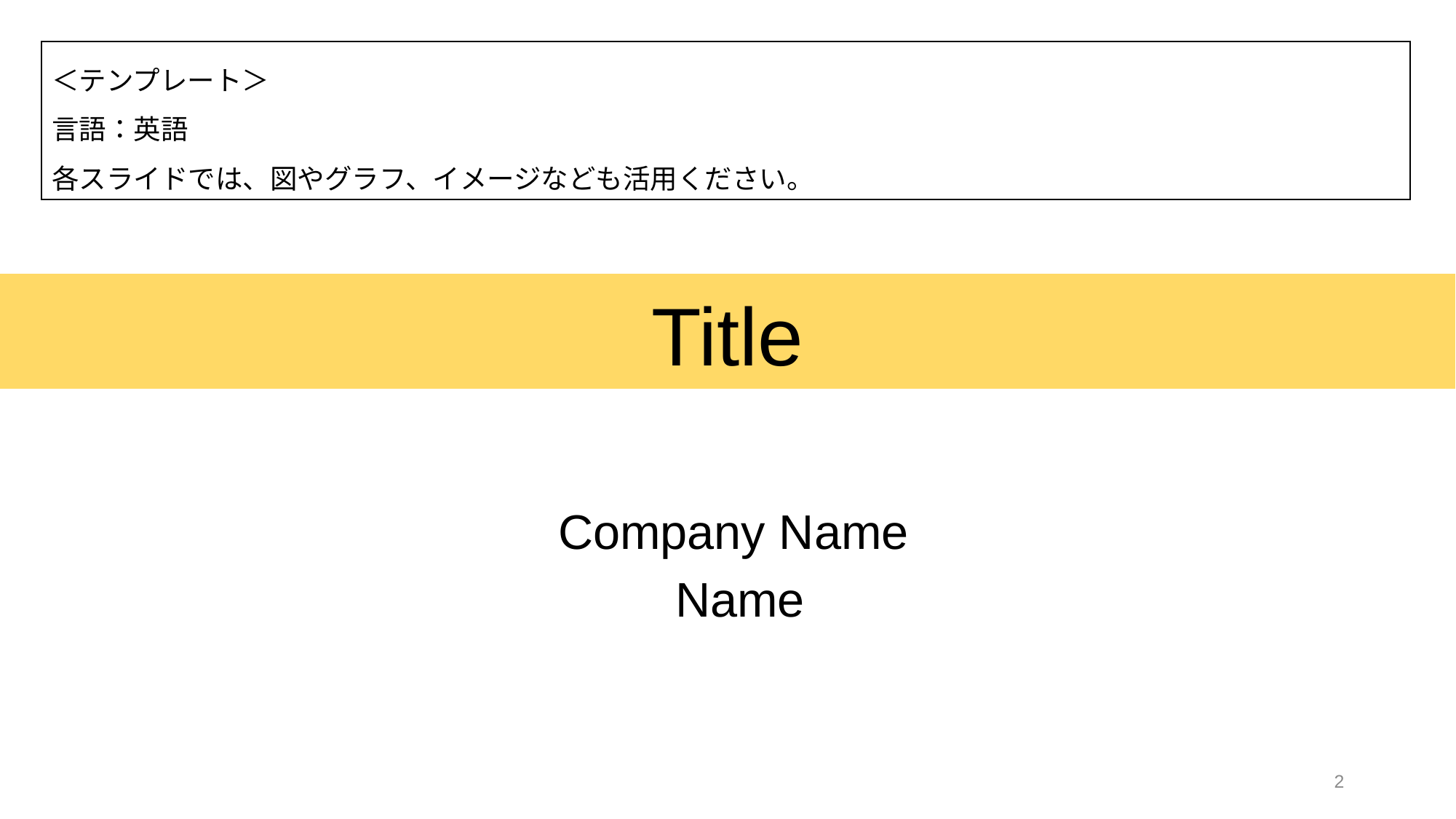

＜テンプレート＞
言語：英語
各スライドでは、図やグラフ、イメージなども活用ください。
# Title
Company Name
Name
2